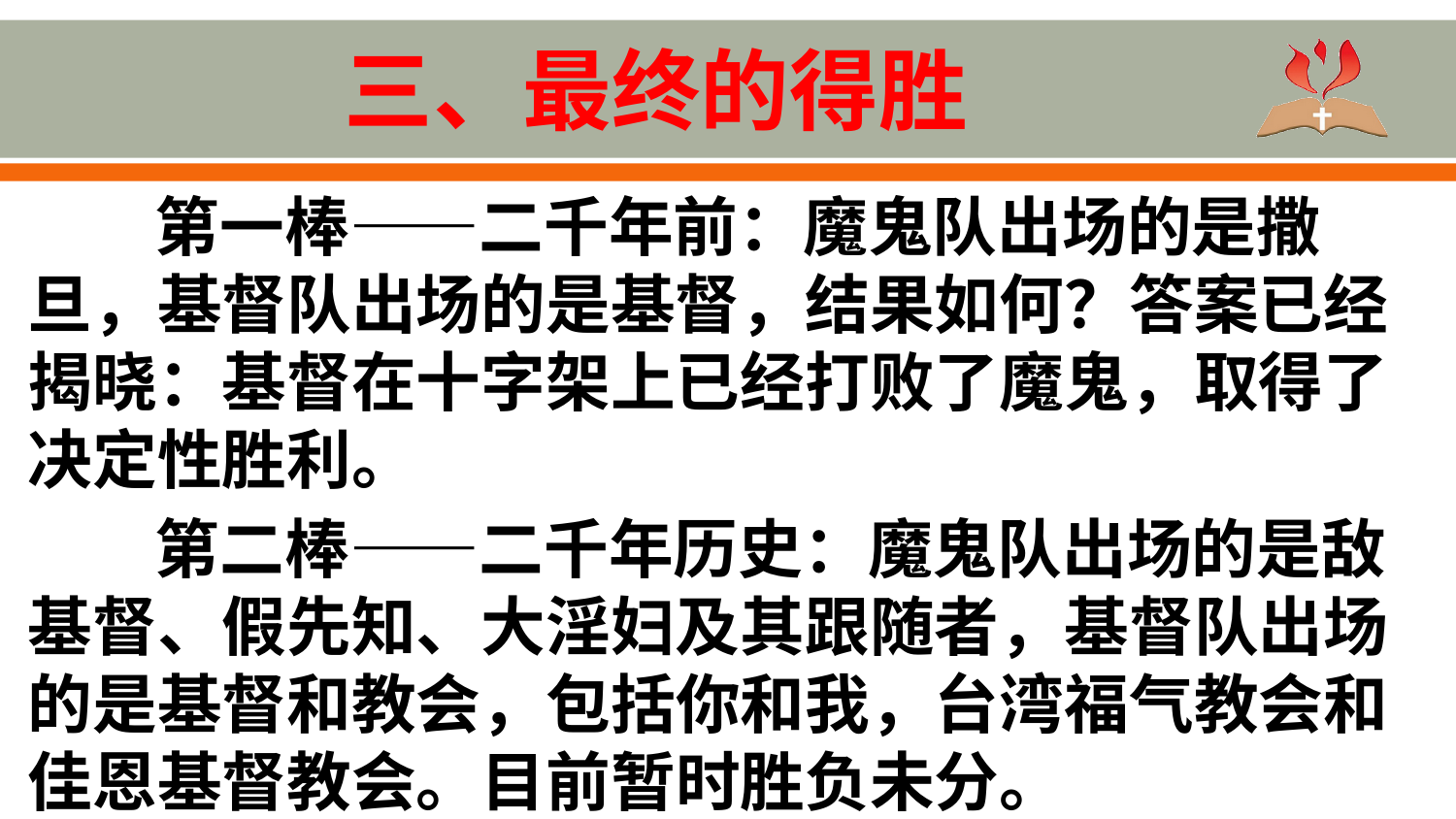

# 三、最终的得胜
第一棒——二千年前：魔鬼队出场的是撒旦，基督队出场的是基督，结果如何？答案已经揭晓：基督在十字架上已经打败了魔鬼，取得了决定性胜利。
第二棒——二千年历史：魔鬼队出场的是敌基督、假先知、大淫妇及其跟随者，基督队出场的是基督和教会，包括你和我，台湾福气教会和佳恩基督教会。目前暂时胜负未分。

38